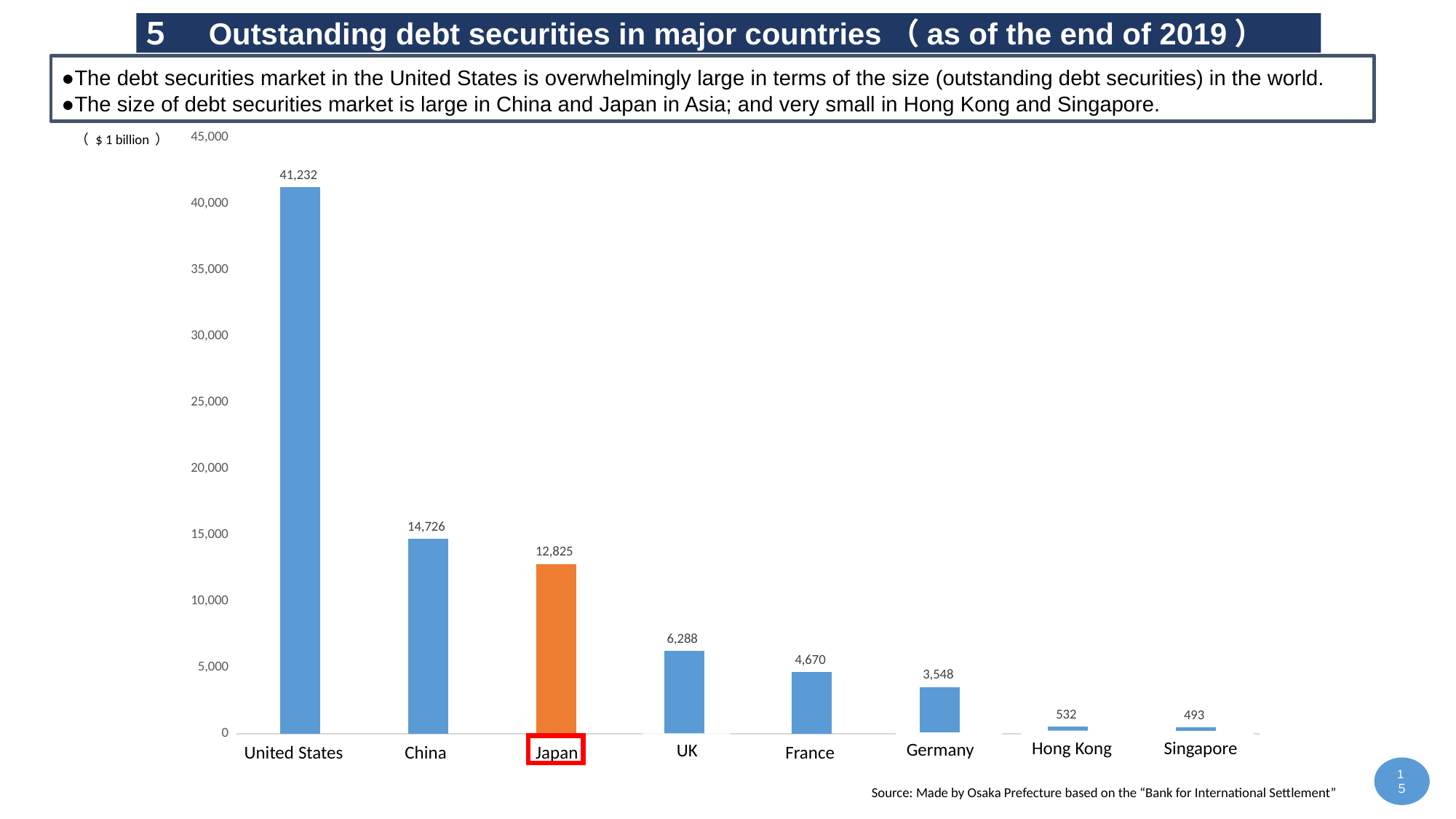

５　Outstanding debt securities in major countries（as of the end of 2019）
●The debt securities market in the United States is overwhelmingly large in terms of the size (outstanding debt securities) in the world.
●The size of debt securities market is large in China and Japan in Asia; and very small in Hong Kong and Singapore.

### Chart

| Category |  |
|---|---|
| アメリカ | 41232.0 |
| 中国 | 14726.0 |
| 日本 | 12825.0 |
| イギリス | 6288.0 |
| フランス | 4670.0 |
| ドイツ | 3548.0 |
| 香港 | 532.0 |
| シンガポール | 493.0 |
（ $ 1 billion ）
Hong Kong
    Singapore
Germany
　UK
France
Japan
    China
United States

６
1５
Source: Made by Osaka Prefecture based on the “Bank for International Settlement”